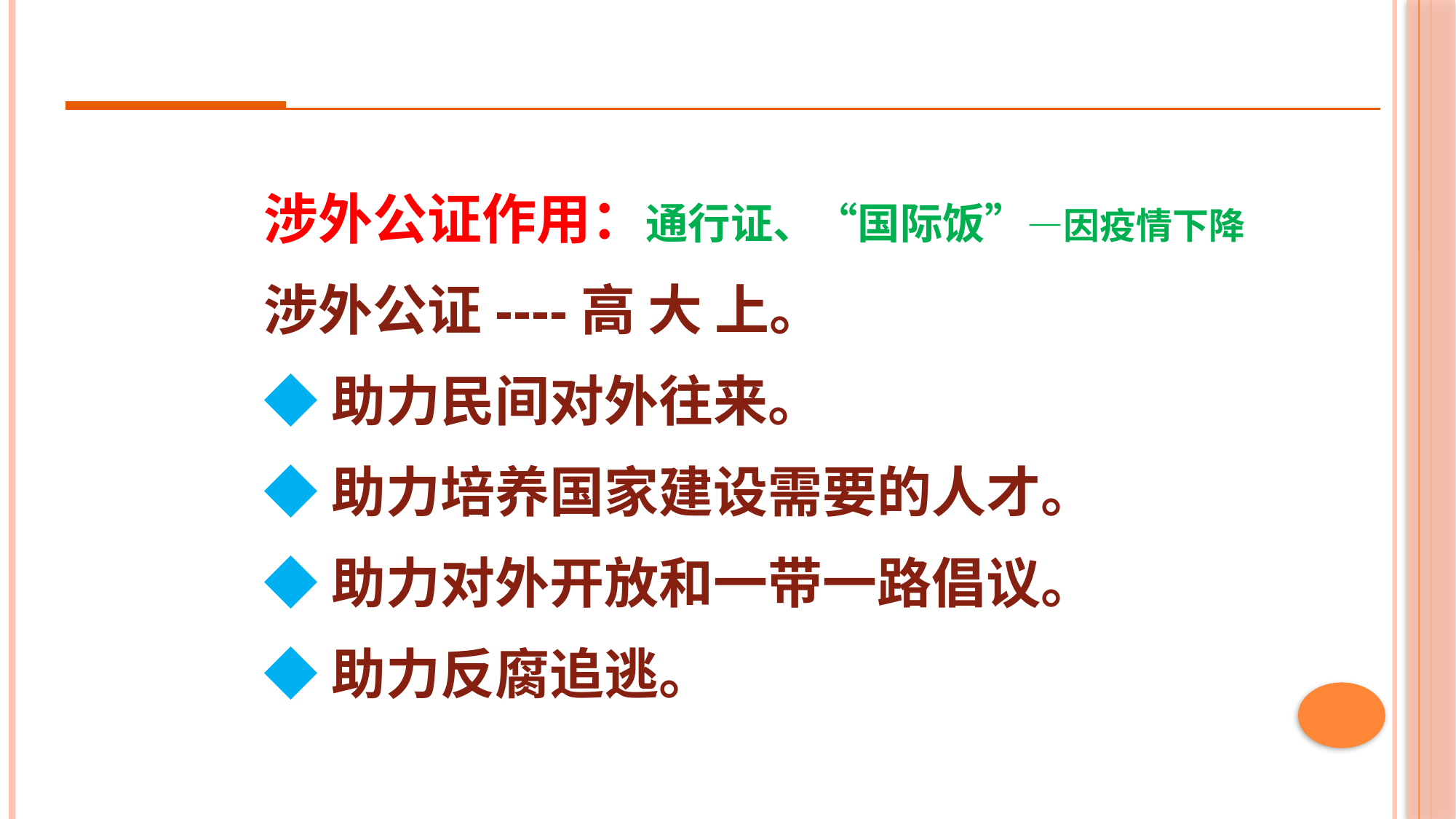

涉外公证作用：通行证、“国际饭”—因疫情下降
涉外公证----高 大 上。
◆助力民间对外往来。
◆助力培养国家建设需要的人才。
◆助力对外开放和一带一路倡议。
◆助力反腐追逃。